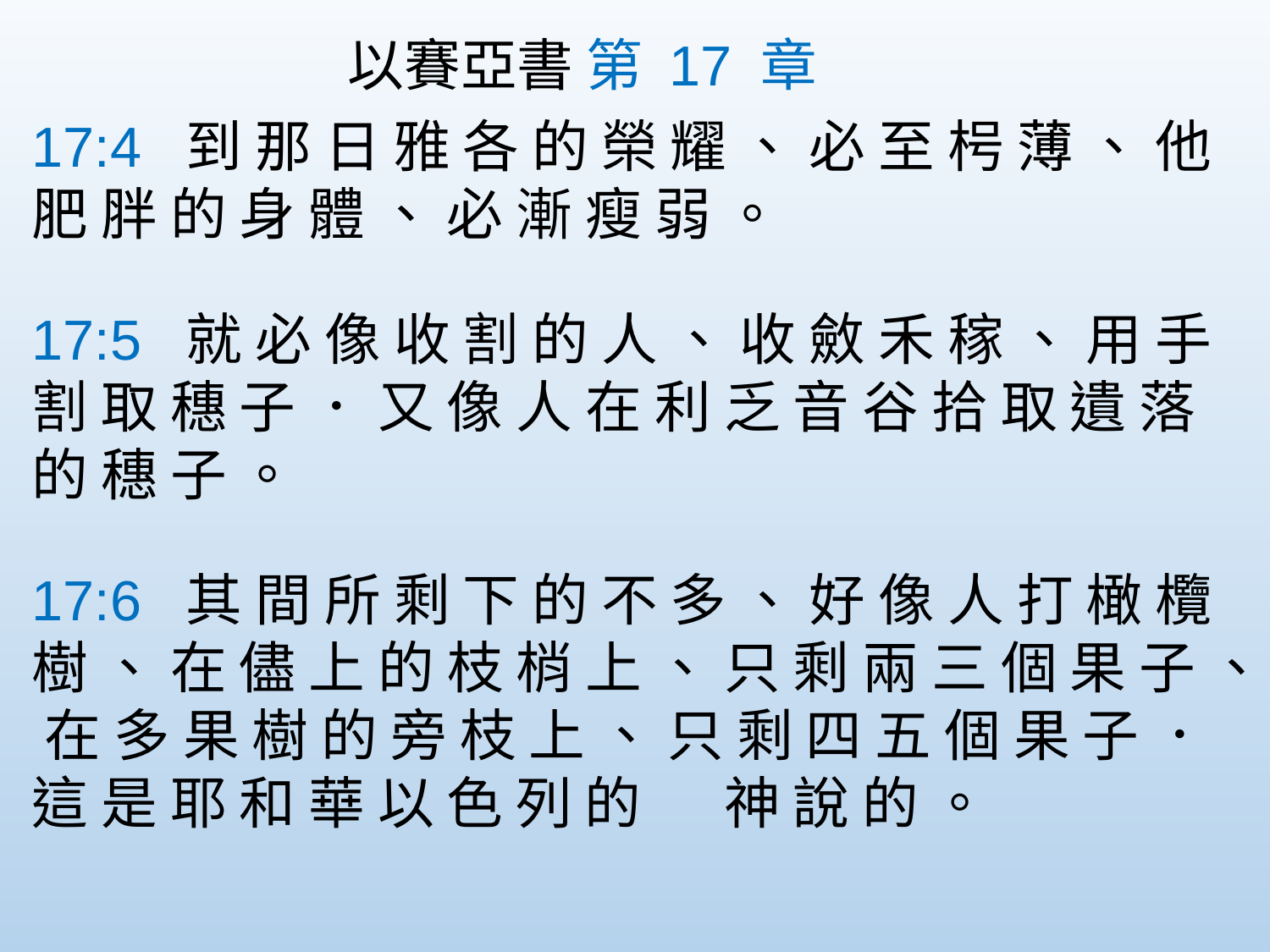

以賽亞書 第 17 章
17:4  到 那 日 雅 各 的 榮 耀 、 必 至 枵 薄 、 他 肥 胖 的 身 體 、 必 漸 瘦 弱 。
17:5  就 必 像 收 割 的 人 、 收 斂 禾 稼 、 用 手 割 取 穗 子 ． 又 像 人 在 利 乏 音 谷 拾 取 遺 落 的 穗 子 。
17:6  其 間 所 剩 下 的 不 多 、 好 像 人 打 橄 欖 樹 、 在 儘 上 的 枝 梢 上 、 只 剩 兩 三 個 果 子 、 在 多 果 樹 的 旁 枝 上 、 只 剩 四 五 個 果 子 ． 這 是 耶 和 華 以 色 列 的 　 神 說 的 。